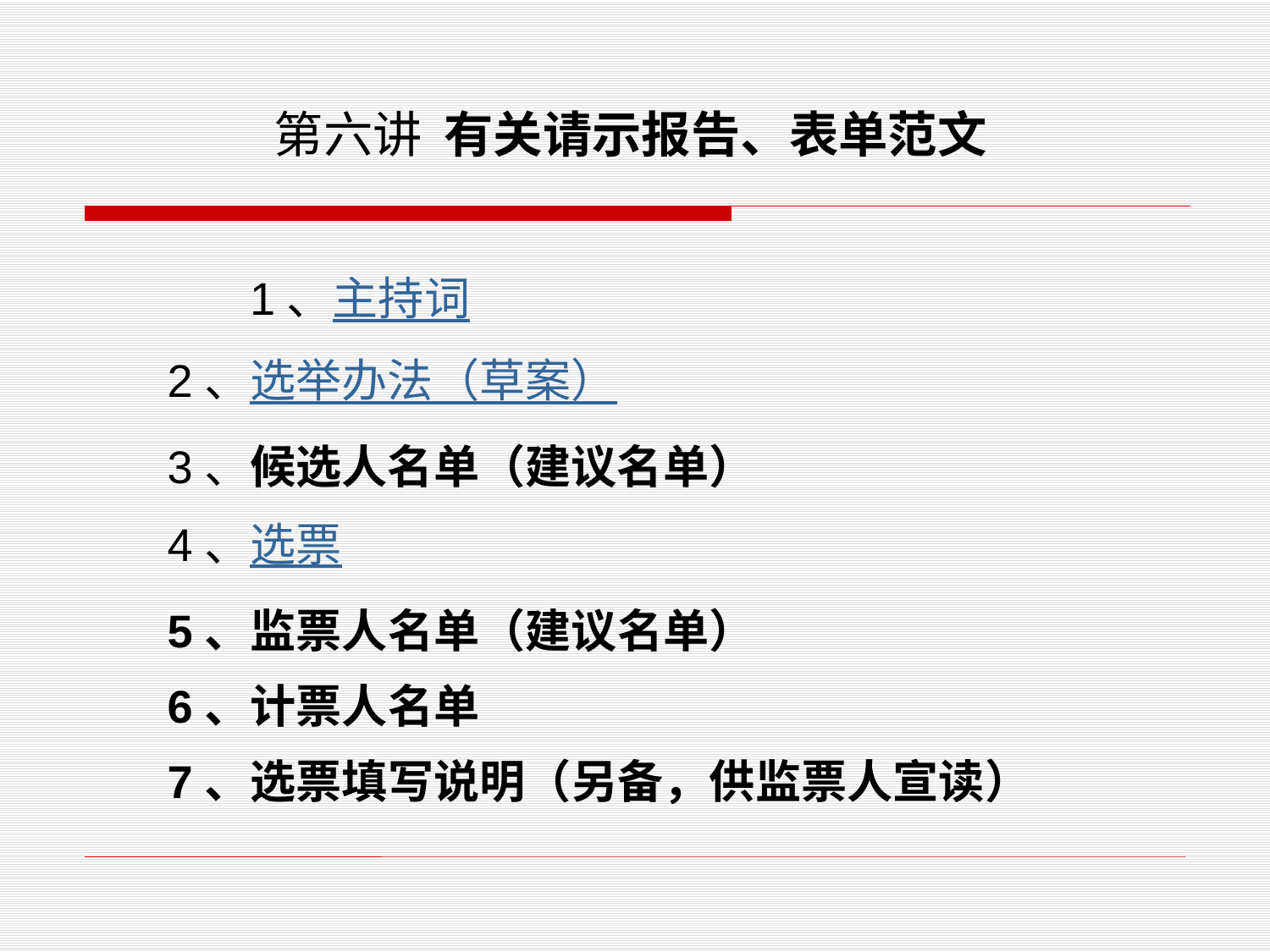

# 第六讲  有关请示报告、表单范文
     1、主持词
      2、选举办法（草案）
      3、候选人名单（建议名单）
      4、选票
      5、监票人名单（建议名单）
      6、计票人名单
      7、选票填写说明（另备，供监票人宣读）